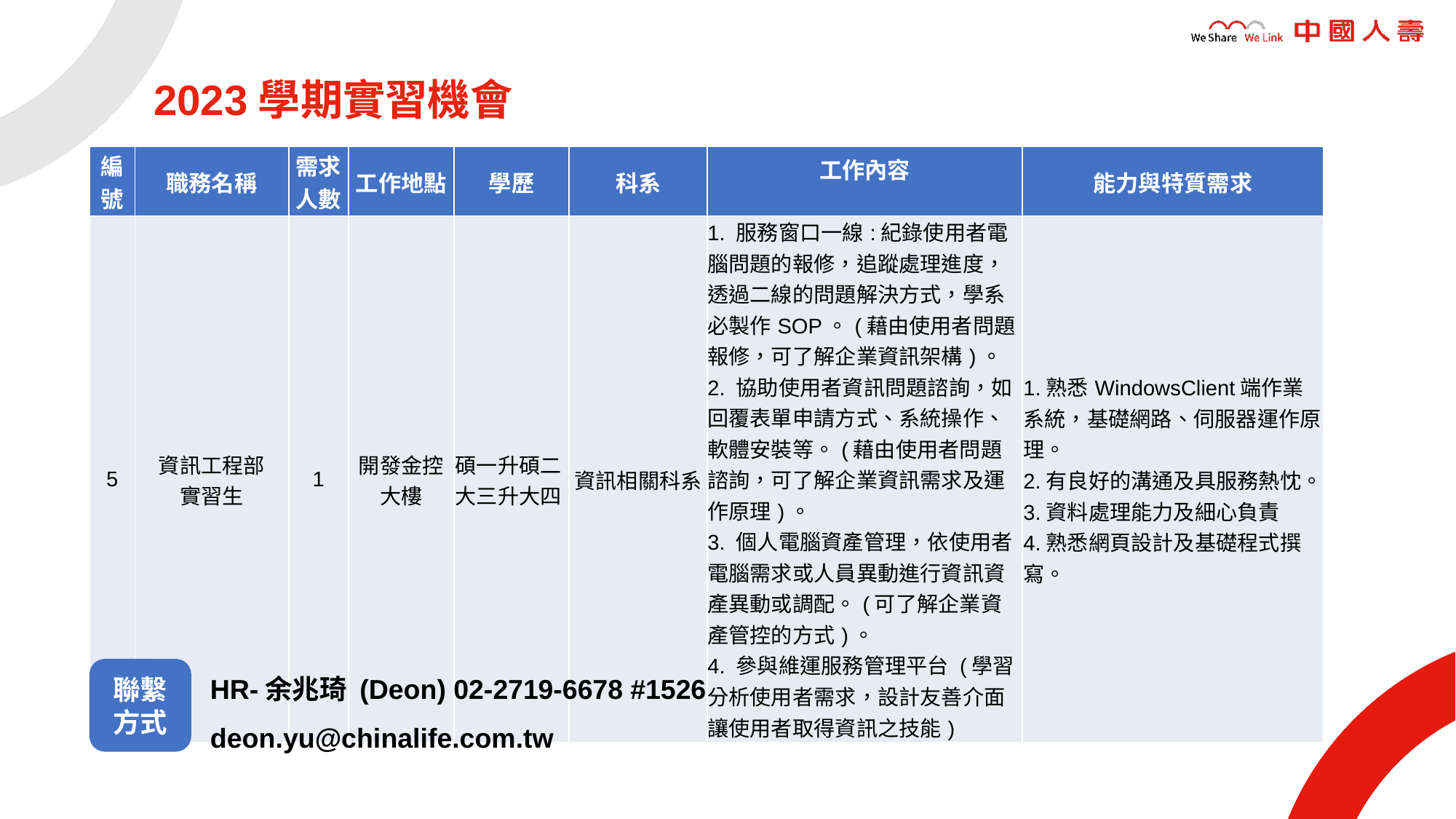

2023學期實習機會

| 編號 | 職務名稱 | 需求人數 | 工作地點 | 學歷 | 科系 | 工作內容 | 能力與特質需求 |
| --- | --- | --- | --- | --- | --- | --- | --- |
| 5 | 資訊工程部 實習生 | 1 | 開發金控大樓 | 碩一升碩二 大三升大四 | 資訊相關科系 | 1. 服務窗口一線:紀錄使用者電腦問題的報修，追蹤處理進度，透過二線的問題解決方式，學系必製作SOP。(藉由使用者問題報修，可了解企業資訊架構)。 2. 協助使用者資訊問題諮詢，如回覆表單申請方式、系統操作、軟體安裝等。(藉由使用者問題諮詢，可了解企業資訊需求及運作原理)。 3. 個人電腦資產管理，依使用者電腦需求或人員異動進行資訊資產異動或調配。(可了解企業資產管控的方式)。 4. 參與維運服務管理平台 (學習分析使用者需求，設計友善介面讓使用者取得資訊之技能) | 1.熟悉WindowsClient端作業系統，基礎網路、伺服器運作原理。 2.有良好的溝通及具服務熱忱。 3.資料處理能力及細心負責 4.熟悉網頁設計及基礎程式撰寫。 |
HR-余兆琦 (Deon) 02-2719-6678 #1526
deon.yu@chinalife.com.tw
聯繫
方式